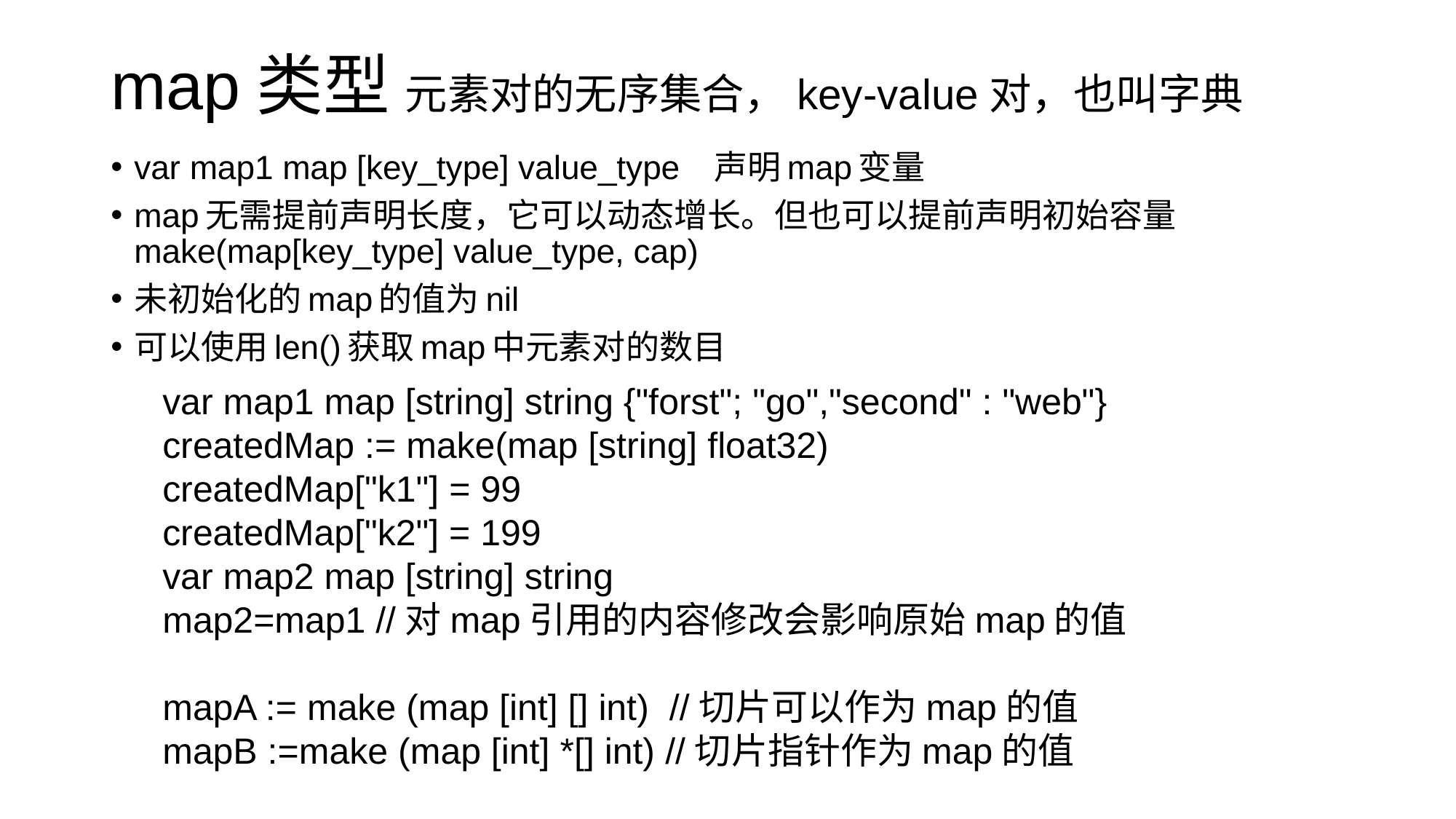

# map类型 元素对的无序集合，key-value对，也叫字典
var map1 map [key_type] value_type   声明map变量
map无需提前声明长度，它可以动态增长。但也可以提前声明初始容量 make(map[key_type] value_type, cap)
未初始化的map的值为nil
可以使用len()获取map中元素对的数目
var map1 map [string] string {"forst"; "go","second" : "web"}
createdMap := make(map [string] float32)
createdMap["k1"] = 99
createdMap["k2"] = 199
var map2 map [string] string
map2=map1 //对map引用的内容修改会影响原始map的值

mapA := make (map [int] [] int)  //切片可以作为map的值
mapB :=make (map [int] *[] int) //切片指针作为map的值